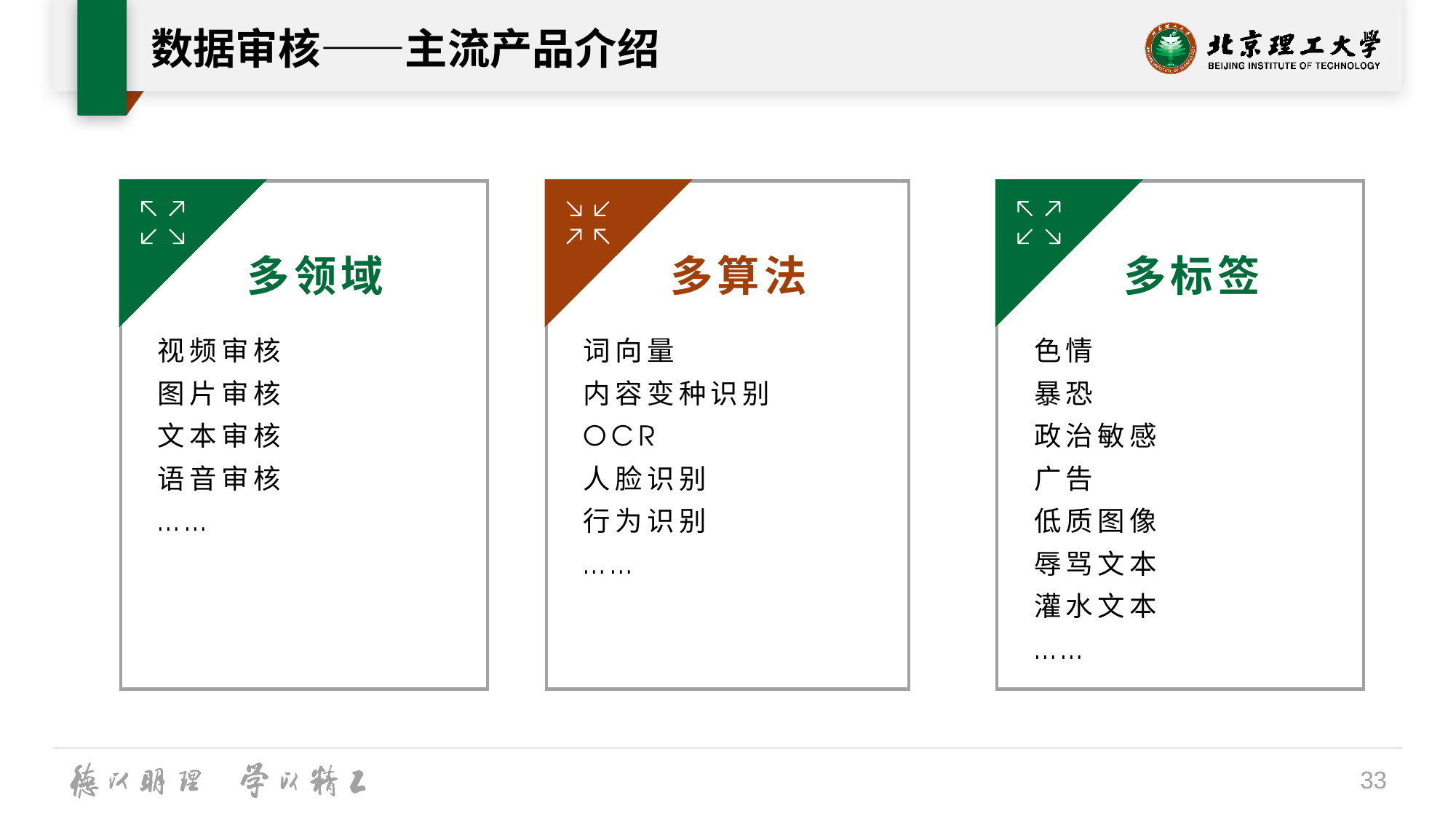

# 数据审核——主流产品介绍

多领域
视频审核
图片审核
文本审核
语音审核
……

多算法
词向量
内容变种识别
OCR
人脸识别
行为识别
……

多标签
色情
暴恐
政治敏感
广告
低质图像
辱骂文本
灌水文本
……